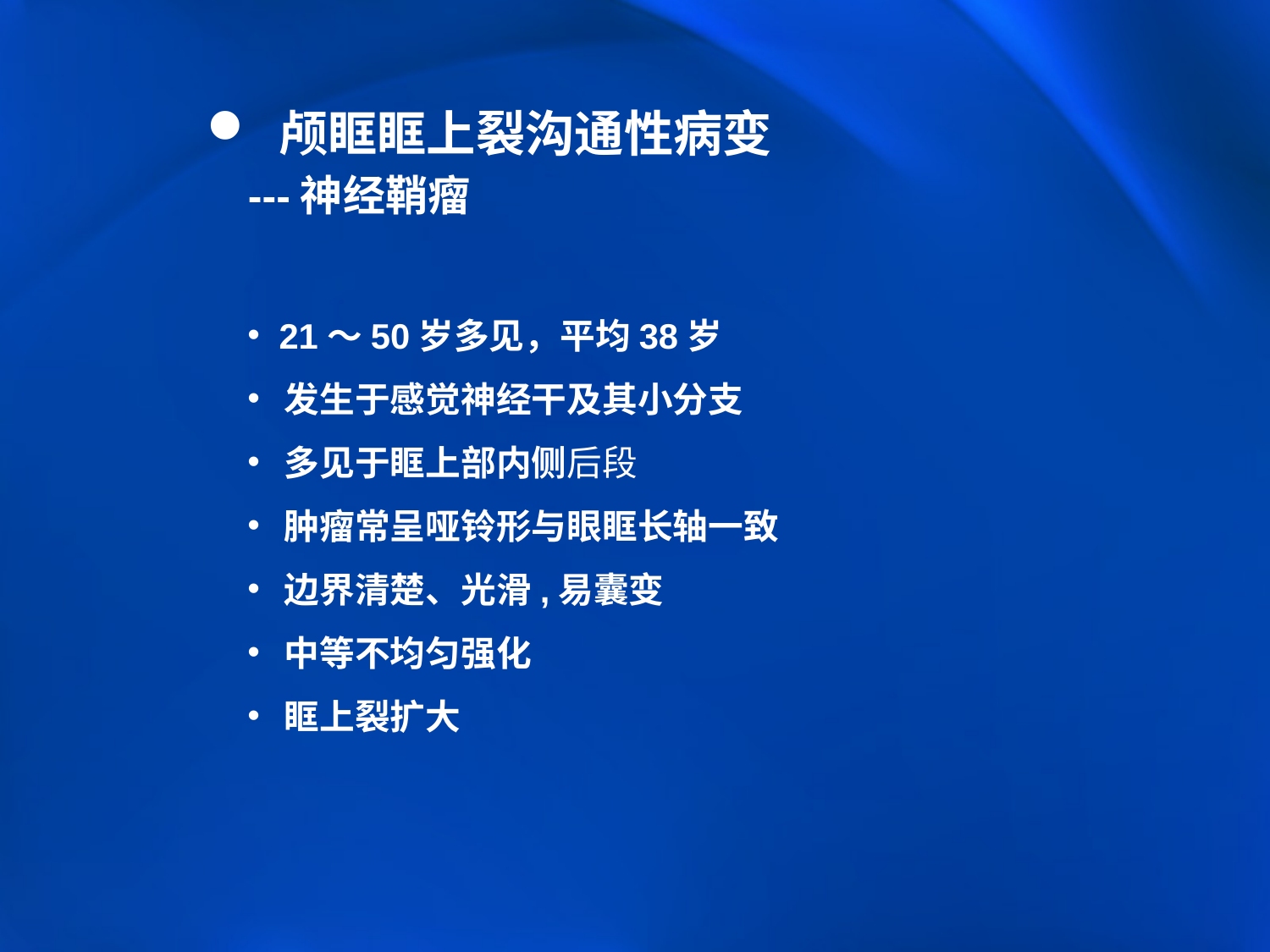

颅眶眶上裂沟通性病变
   ---神经鞘瘤
  21～50岁多见，平均38岁
  发生于感觉神经干及其小分支
  多见于眶上部内侧后段
  肿瘤常呈哑铃形与眼眶长轴一致
  边界清楚、光滑,易囊变
  中等不均匀强化
  眶上裂扩大